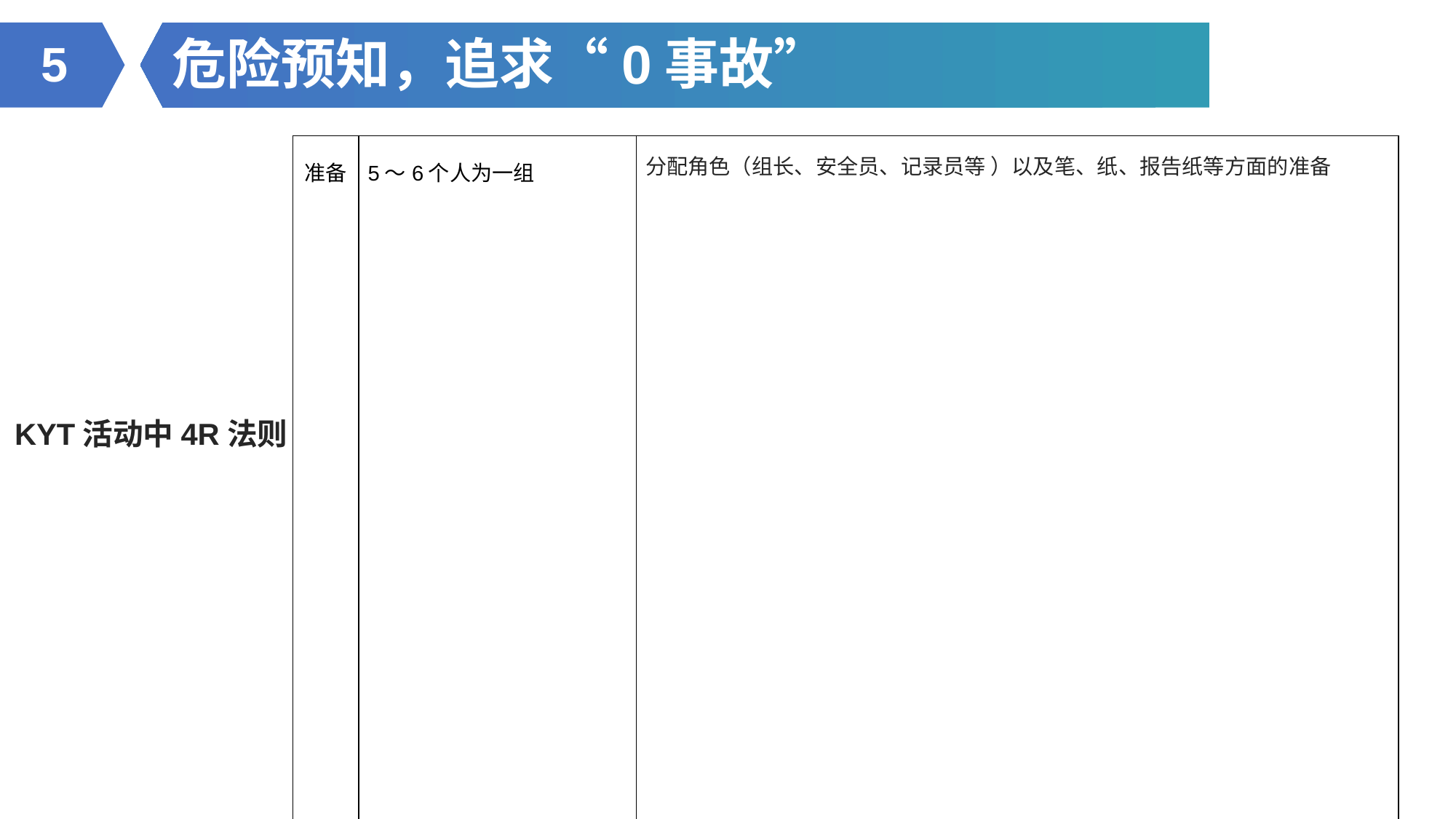

危险预知，追求“0事故”
5
| 准备 | 5～6个人为一组 | 分配角色（组长、安全员、记录员等 ）以及笔、纸、报告纸等方面的准备 |
| --- | --- | --- |
| 导入 | [全体起立]组长=整队、报数、问候、健康确认 |  |
| 1R | 掌握现状 隐藏着什么样的危险？ | 组长 大声朗读状况 “危险因素”将会引起的“现象”（事故的类型） 描述成：「因为（有……安全隐患），做（……活动时）会（造成……伤害）」 举例：“因为剪切的零件有毛刺，徒手操作时容易造成手部划伤” 基本要求：尽可能罗列6个项目以上(每个人至少1个) |
| 2R | 追究本质 这就是危险点！ | （1）认为有问题的项目→划○ （2）划○项目→缩小范围 2个项目 →划◎和重点线=危险点 |
| 3R | 制定对策 如果是你，应该怎样做呢？ | （1）对危险点制定出具体有效的对策 每个危险点各制定2~3个对策 |
| 4R | 设定目标 我们这样做！ | （1）集中 1～2个项目→划※和重点线=重点实施项目 （2）重点实施项目→制定小组制动目标 （3）组长带领组员手指危险点确认管控措施，具体为 A、作业小组长讲述行动目标1次； B、作业小组长带领员工手指着已识别的重要危险项目口念防范措施3次； C、大家手触摸手喊安全口号1次 |
KYT活动中4R法则